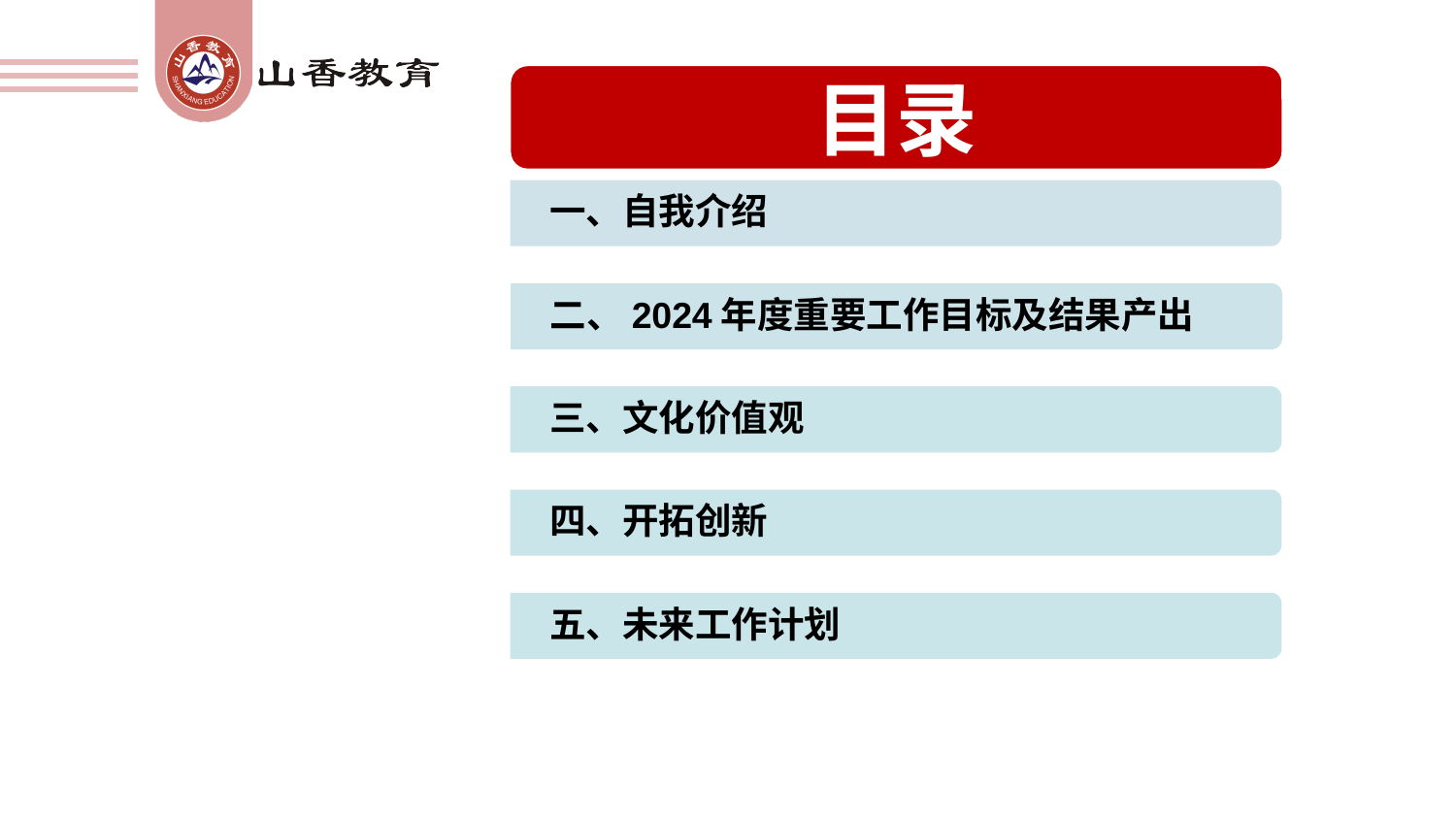

目录
一、自我介绍
二、2024年度重要工作目标及结果产出
三、文化价值观
四、开拓创新
五、未来工作计划